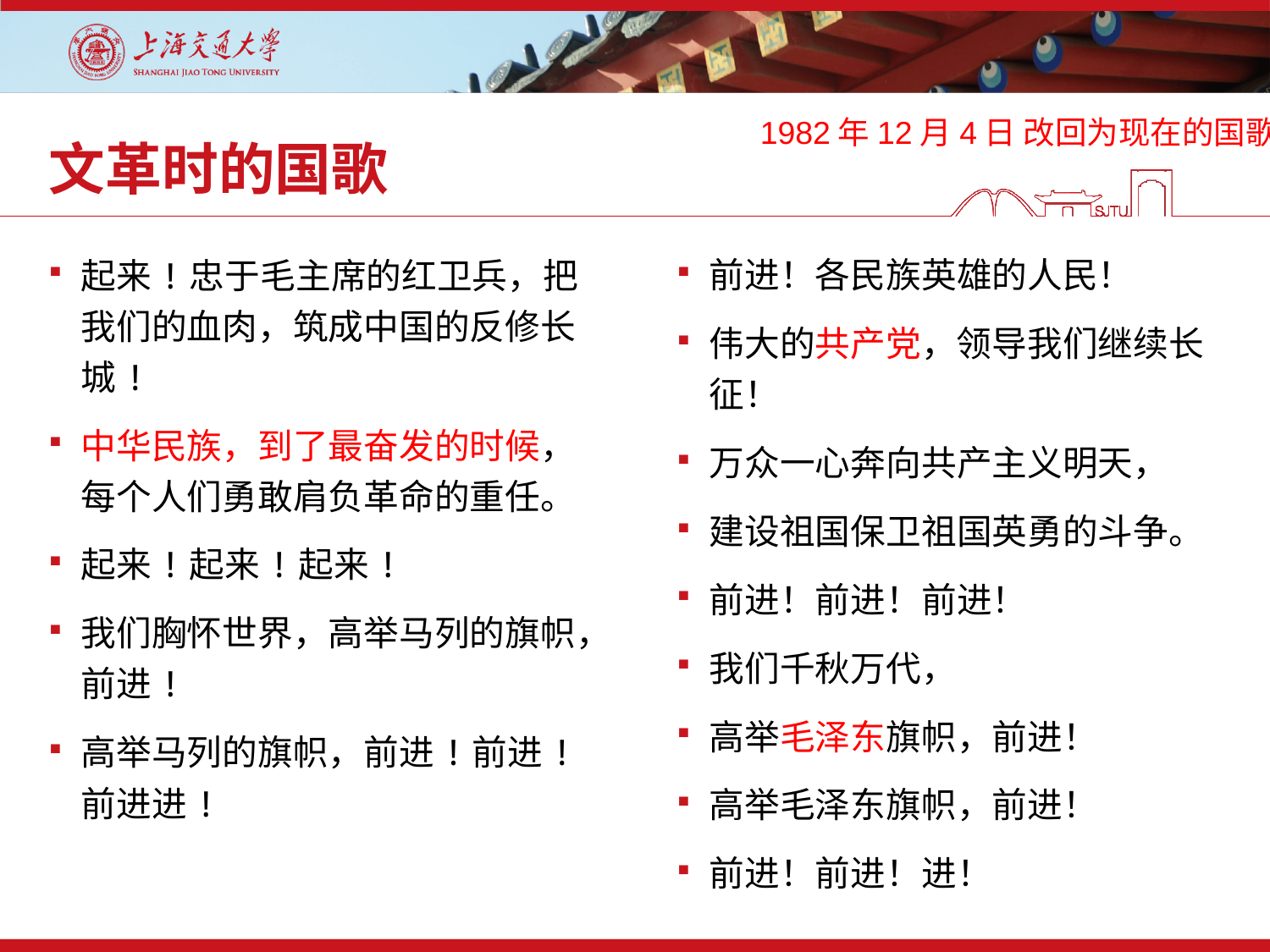

1982年12月4日 改回为现在的国歌
# 文革时的国歌
起来!忠于毛主席的红卫兵，把我们的血肉，筑成中国的反修长城!
中华民族，到了最奋发的时候，每个人们勇敢肩负革命的重任。
起来!起来!起来!
我们胸怀世界，高举马列的旗帜，前进!
高举马列的旗帜，前进!前进!前进进!

前进！各民族英雄的人民！
伟大的共产党，领导我们继续长征！
万众一心奔向共产主义明天，
建设祖国保卫祖国英勇的斗争。
前进！前进！前进！
我们千秋万代，
高举毛泽东旗帜，前进！
高举毛泽东旗帜，前进！
前进！前进！进！